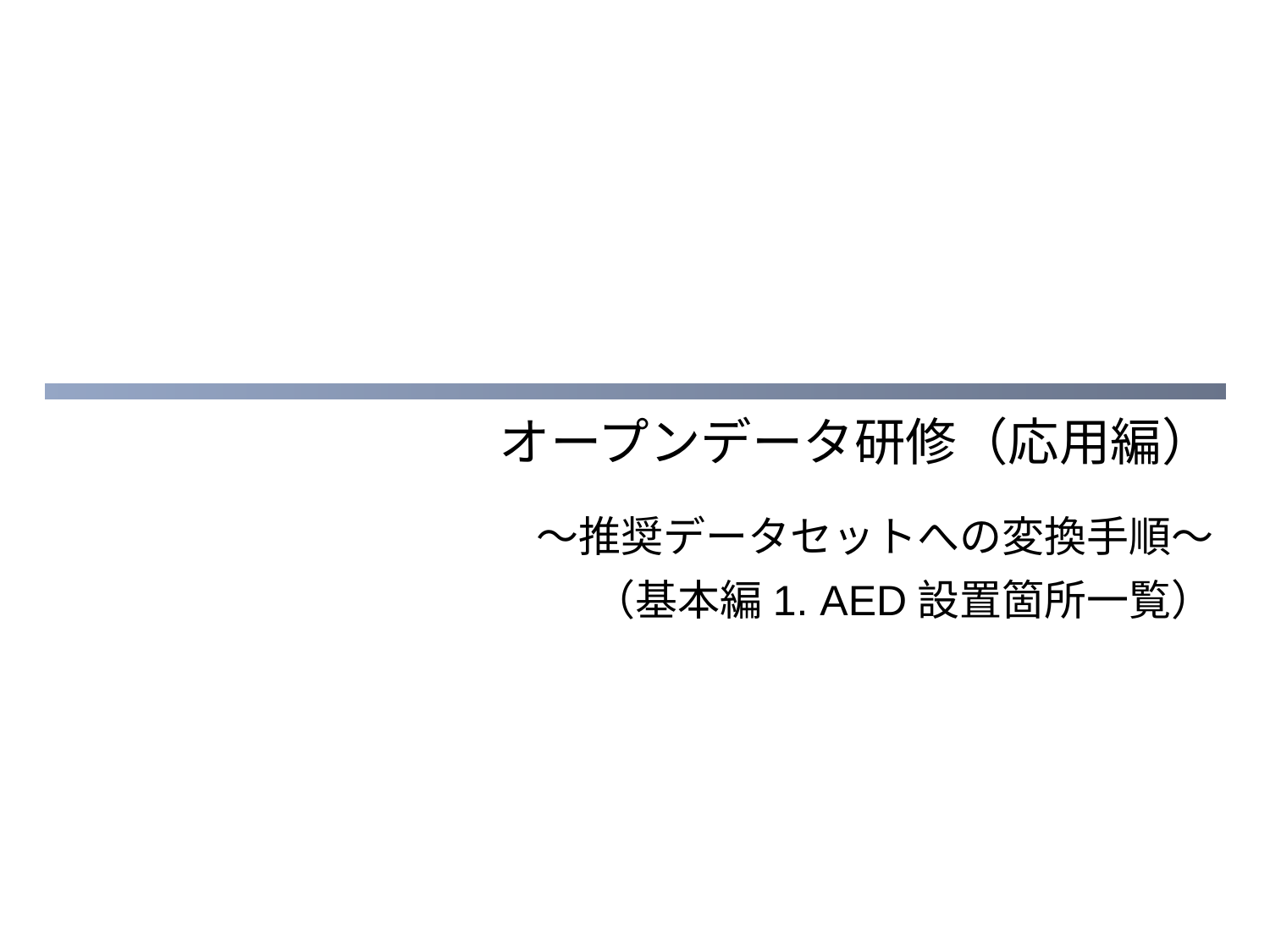

# オープンデータ研修（応用編）
～推奨データセットへの変換手順～
（基本編1. AED設置箇所一覧）